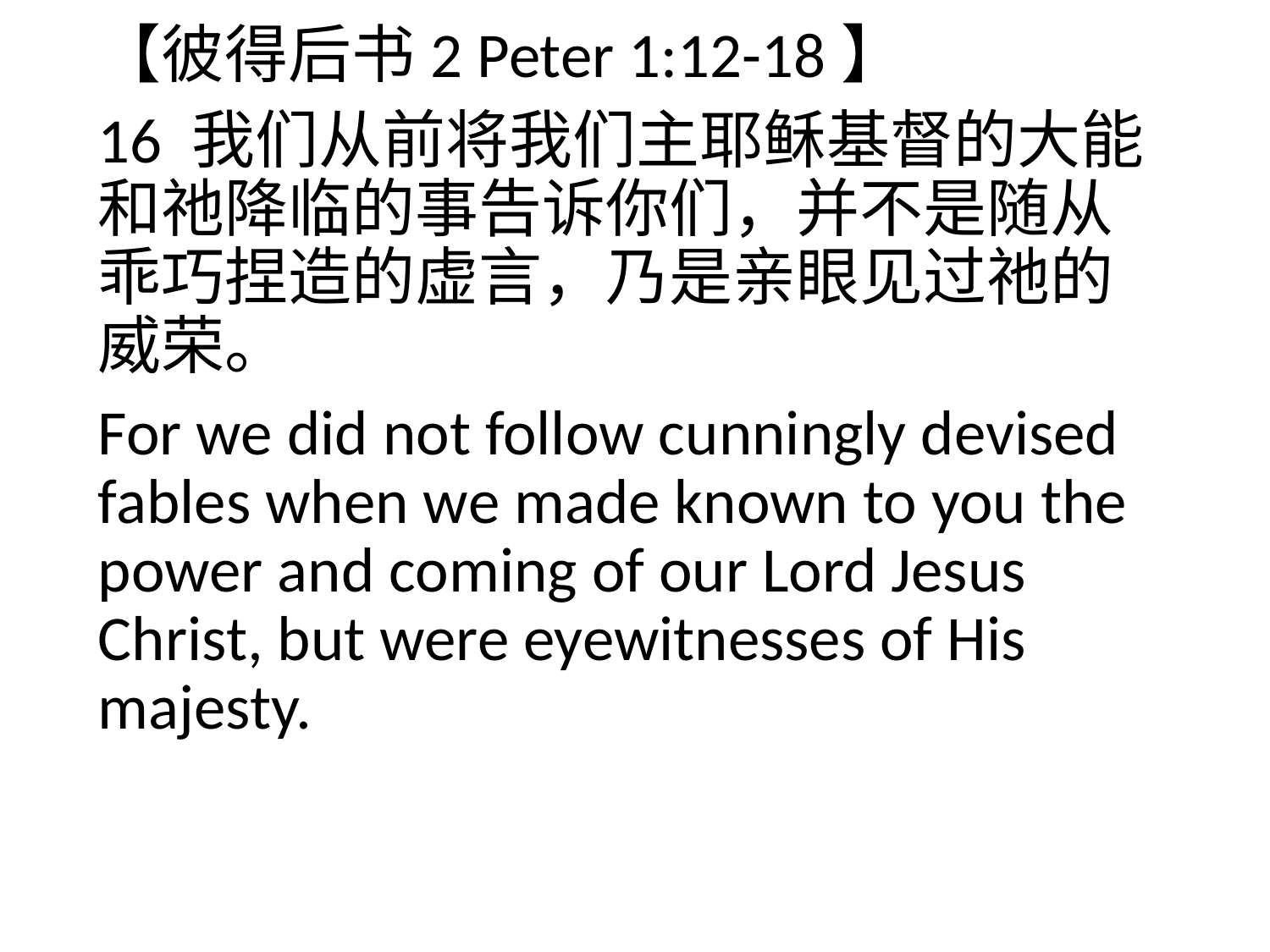

【彼得后书2 Peter 1:12-18】
16 我们从前将我们主耶稣基督的大能和祂降临的事告诉你们，并不是随从乖巧捏造的虚言，乃是亲眼见过祂的威荣。
For we did not follow cunningly devised fables when we made known to you the power and coming of our Lord Jesus Christ, but were eyewitnesses of His majesty.